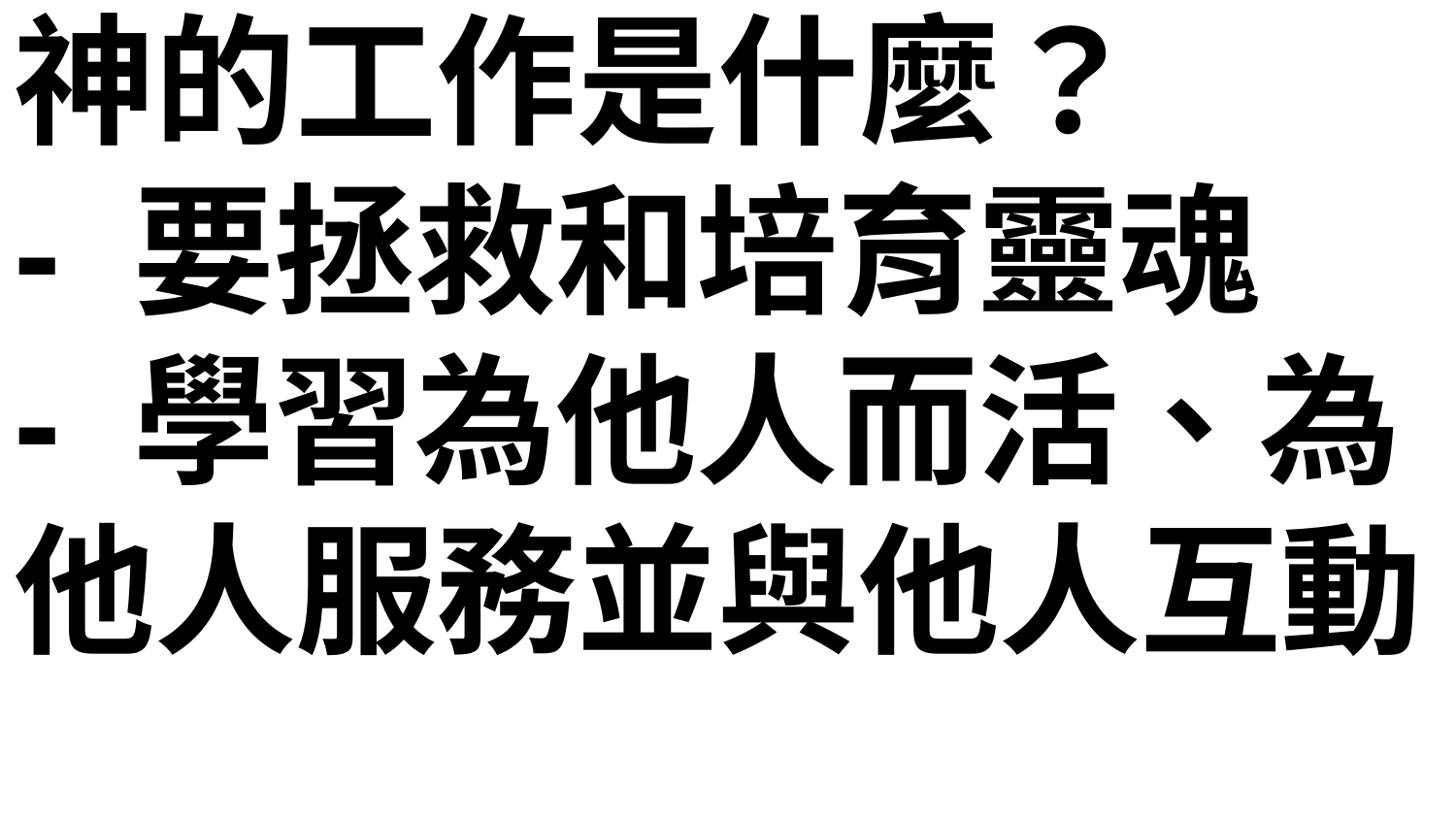

神的工作是什麼？
- 要拯救和培育靈魂
- 學習為他人而活、為他人服務並與他人互動